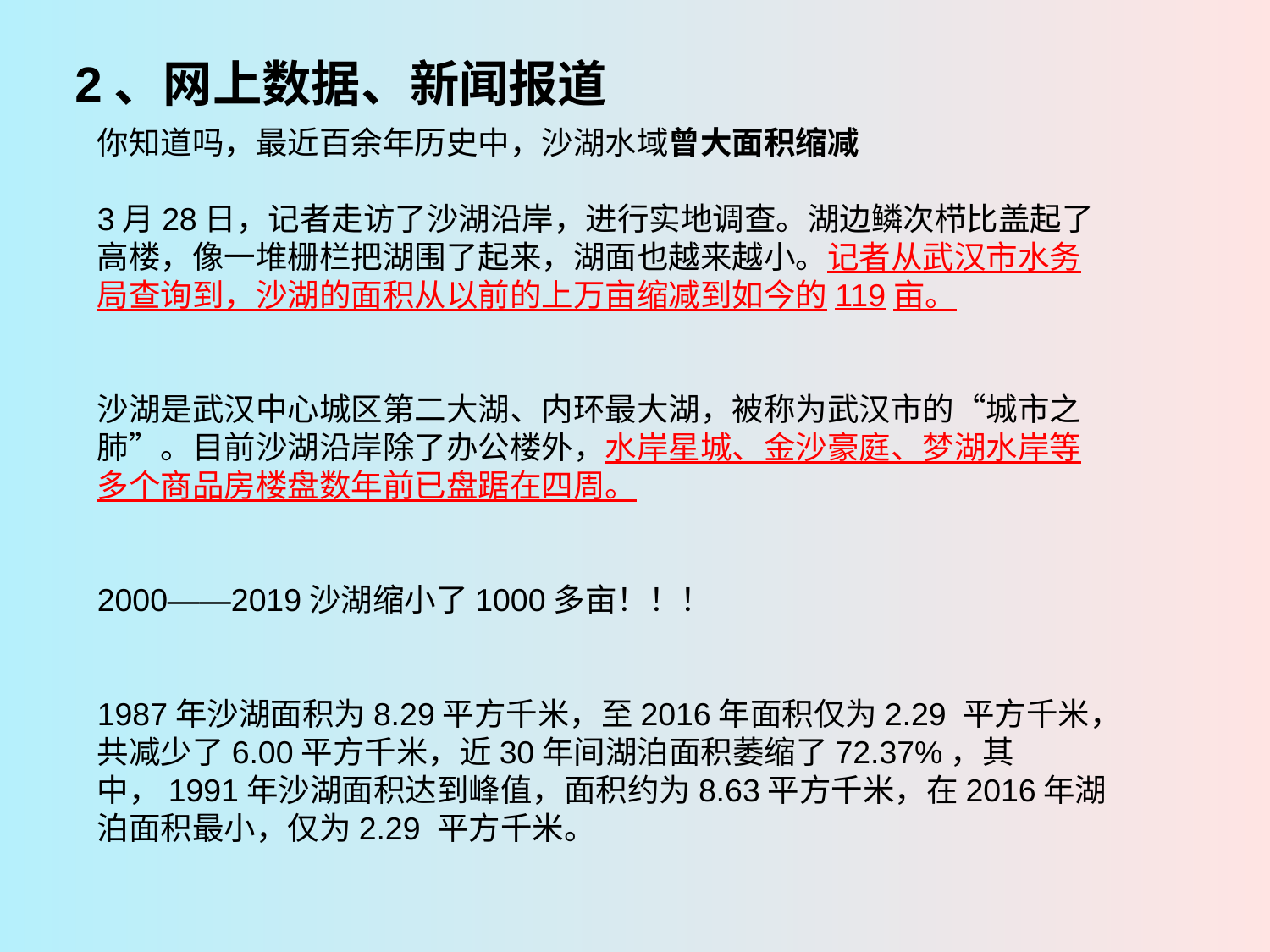

2、网上数据、新闻报道
你知道吗，最近百余年历史中，沙湖水域曾大面积缩减

3月28日，记者走访了沙湖沿岸，进行实地调查。湖边鳞次栉比盖起了高楼，像一堆栅栏把湖围了起来，湖面也越来越小。记者从武汉市水务局查询到，沙湖的面积从以前的上万亩缩减到如今的119亩。

沙湖是武汉中心城区第二大湖、内环最大湖，被称为武汉市的“城市之肺”。目前沙湖沿岸除了办公楼外，水岸星城、金沙豪庭、梦湖水岸等多个商品房楼盘数年前已盘踞在四周。

2000——2019沙湖缩小了1000多亩！！！

1987年沙湖面积为8.29平方千米，至2016年面积仅为2.29 平方千米，共减少了6.00平方千米，近30年间湖泊面积萎缩了72.37%，其中，1991年沙湖面积达到峰值，面积约为8.63平方千米，在2016年湖泊面积最小，仅为2.29 平方千米。